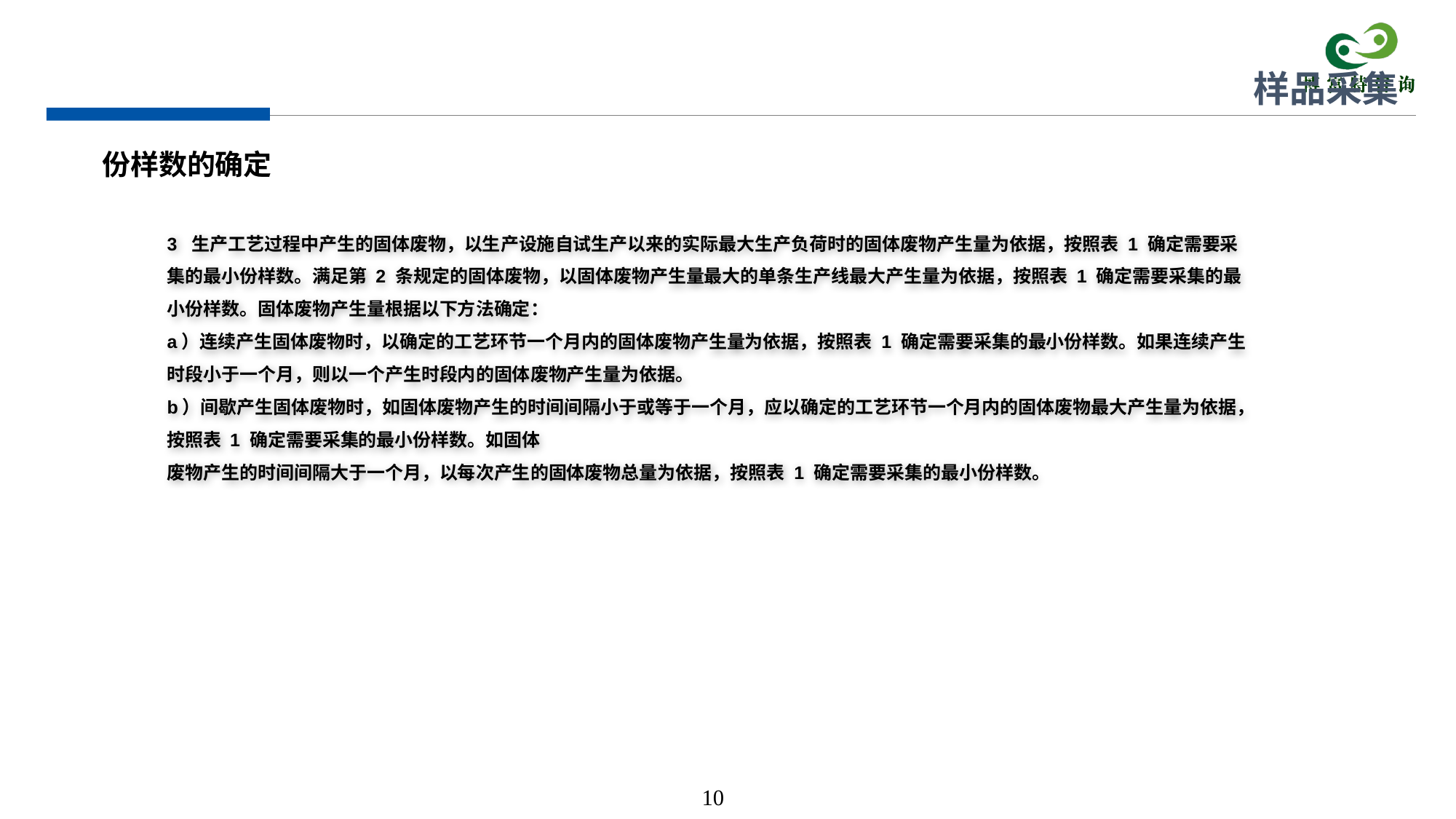

样品采集
份样数的确定
3  生产工艺过程中产生的固体废物，以生产设施自试生产以来的实际最大生产负荷时的固体废物产生量为依据，按照表 1 确定需要采集的最小份样数。满足第 2 条规定的固体废物，以固体废物产生量最大的单条生产线最大产生量为依据，按照表 1 确定需要采集的最小份样数。固体废物产生量根据以下方法确定：
a）连续产生固体废物时，以确定的工艺环节一个月内的固体废物产生量为依据，按照表 1 确定需要采集的最小份样数。如果连续产生时段小于一个月，则以一个产生时段内的固体废物产生量为依据。
b）间歇产生固体废物时，如固体废物产生的时间间隔小于或等于一个月，应以确定的工艺环节一个月内的固体废物最大产生量为依据，按照表 1 确定需要采集的最小份样数。如固体
废物产生的时间间隔大于一个月，以每次产生的固体废物总量为依据，按照表 1 确定需要采集的最小份样数。